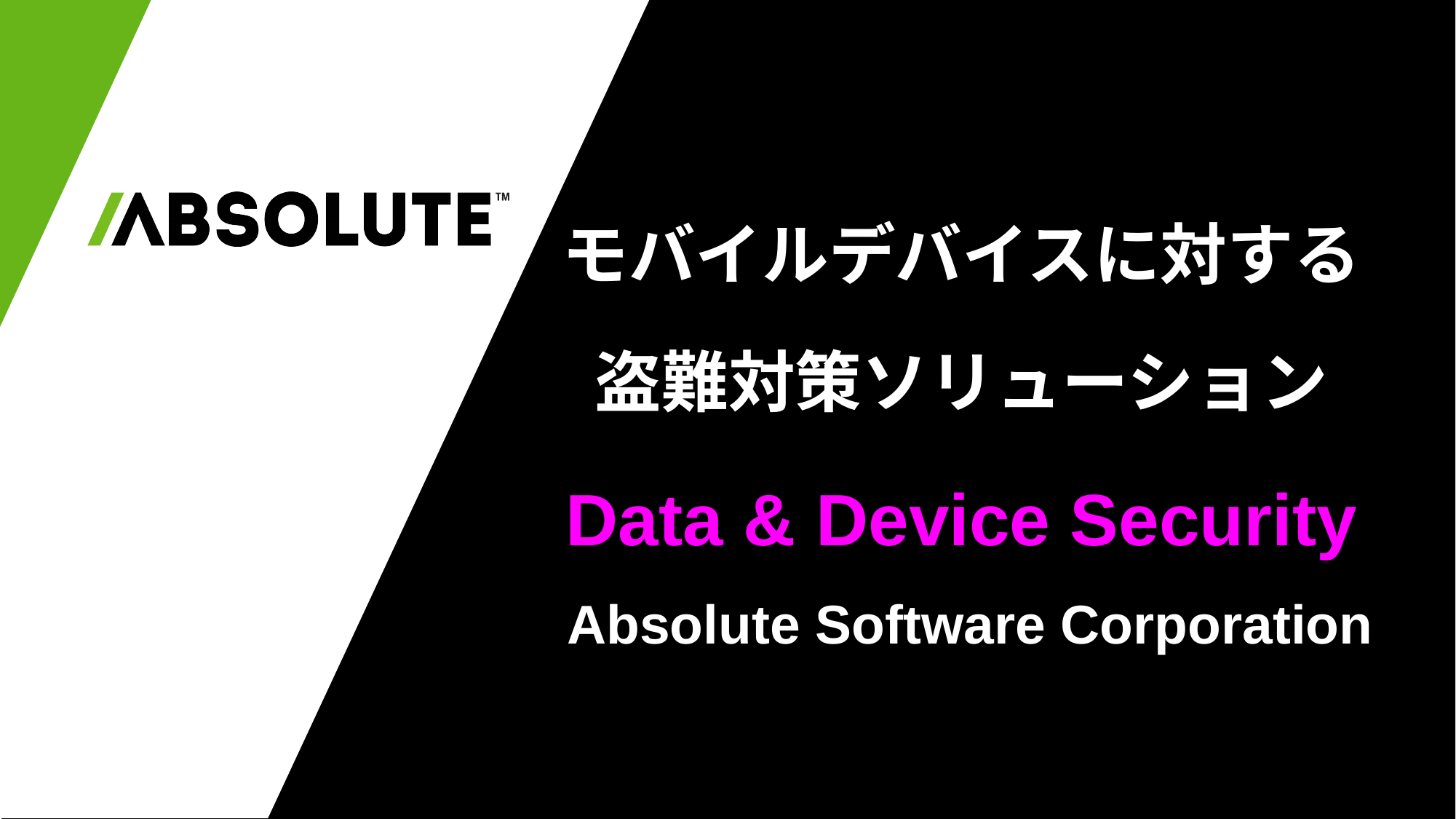

モバイルデバイスに対する

盗難対策ソリューション

Data & Device Security

Absolute Software Corporation